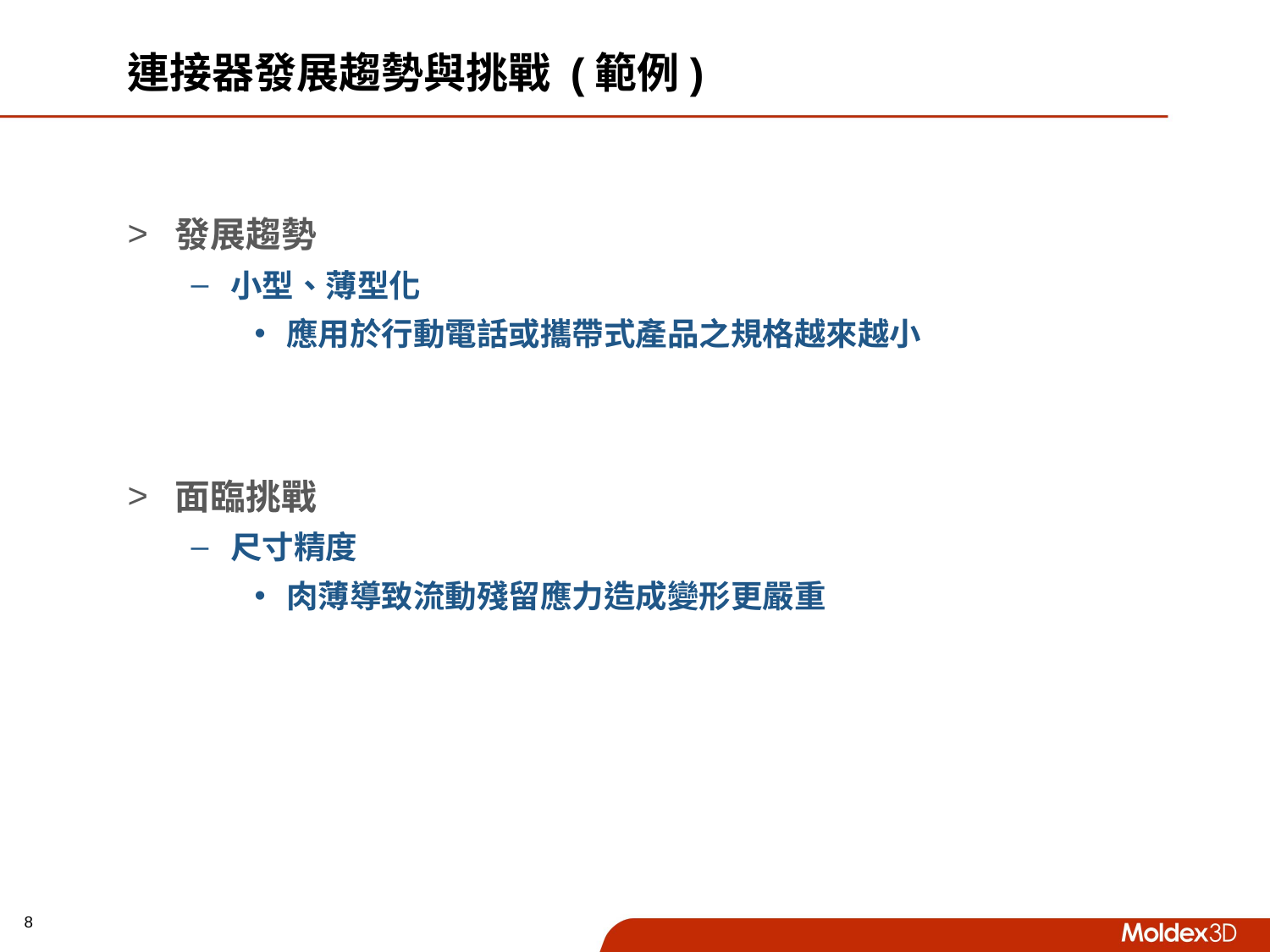

# 連接器發展趨勢與挑戰 (範例)
發展趨勢
小型、薄型化
應用於行動電話或攜帶式產品之規格越來越小

面臨挑戰
尺寸精度
肉薄導致流動殘留應力造成變形更嚴重